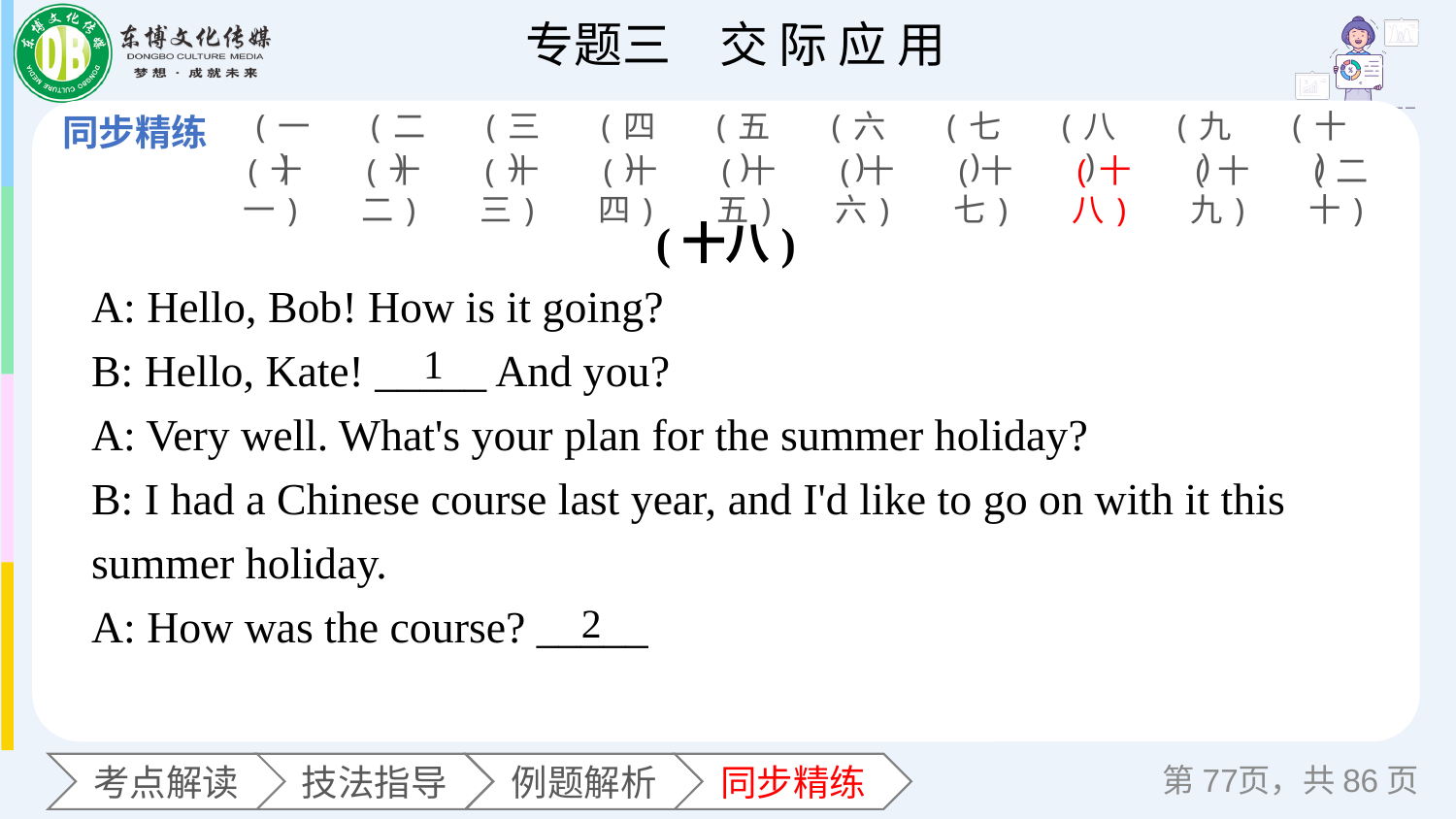

(一)
(二)
(三)
(四)
(五)
(六)
(七)
(八)
(九)
(十)
(十一)
(十二)
(十三)
(十四)
(十五)
(十六)
(十七)
(十八)
(十九)
(二十)
(十八)
A: Hello, Bob! How is it going?
B: Hello, Kate! _____ And you?
A: Very well. What's your plan for the summer holiday?
B: I had a Chinese course last year, and I'd like to go on with it this summer holiday.
A: How was the course? _____
1
2
第77页，共86页